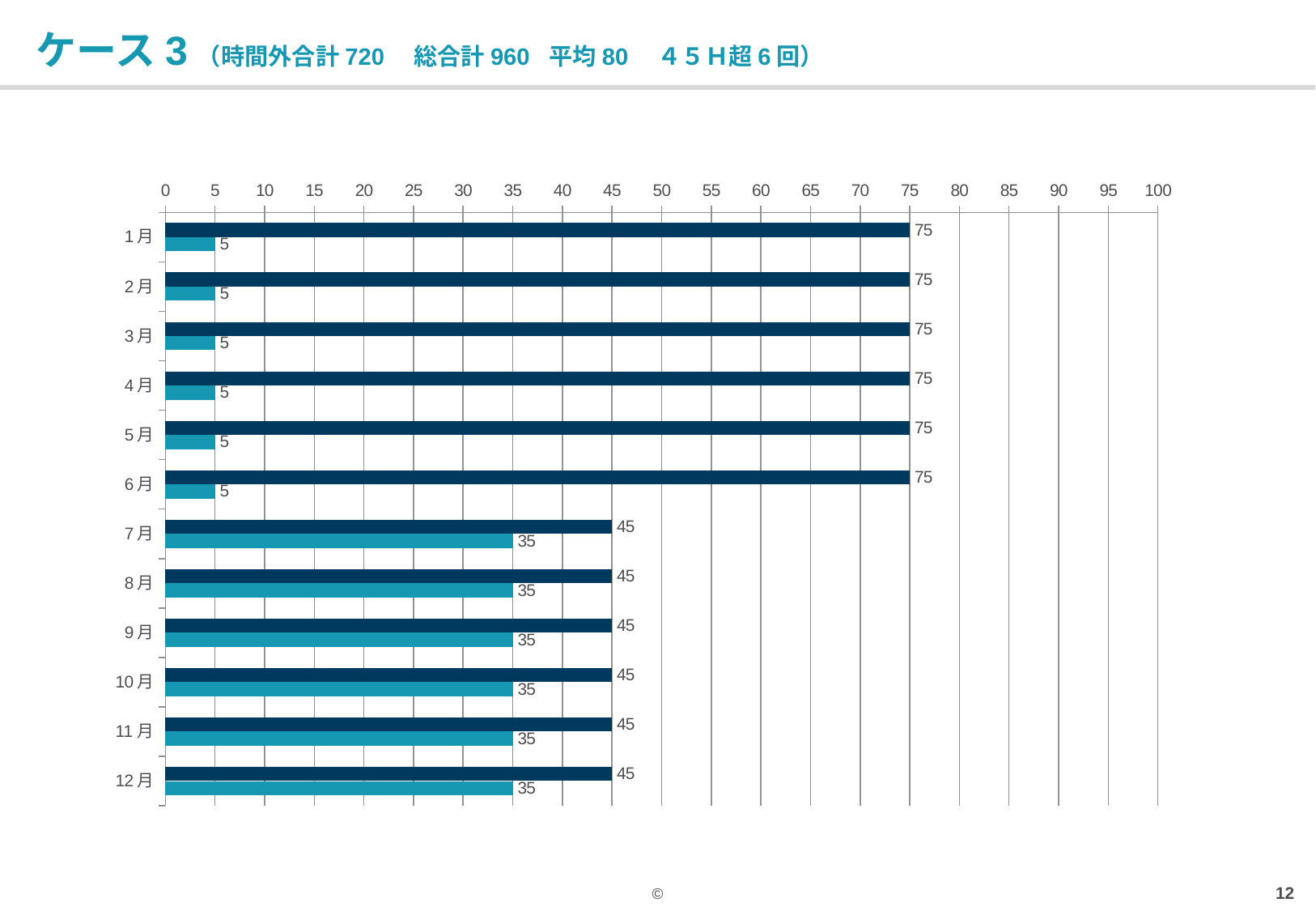

# ケース3（時間外合計720　総合計960  平均80　４５Ｈ超6回）

### Chart

| Category |  |  |
|---|---|---|
| 1月 | 75.0 | 5.0 |
| 2月 | 75.0 | 5.0 |
| 3月 | 75.0 | 5.0 |
| 4月 | 75.0 | 5.0 |
| 5月 | 75.0 | 5.0 |
| 6月 | 75.0 | 5.0 |
| 7月 | 45.0 | 35.0 |
| 8月 | 45.0 | 35.0 |
| 9月 | 45.0 | 35.0 |
| 10月 | 45.0 | 35.0 |
| 11月 | 45.0 | 35.0 |
| 12月 | 45.0 | 35.0 |
12